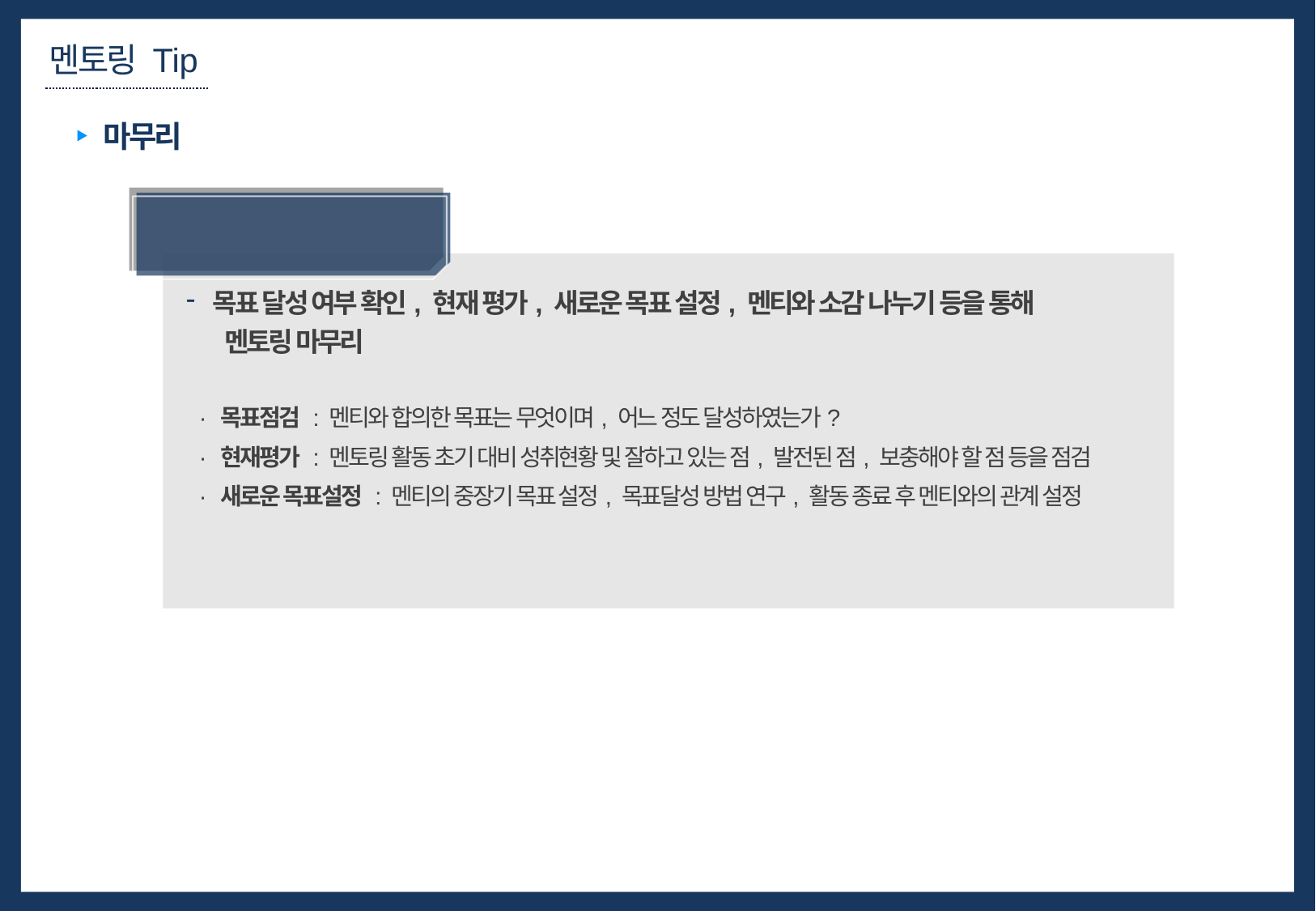

멘토링 Tip
마무리

활동 마무리

목표 달성 여부 확인, 현재 평가, 새로운 목표 설정, 멘티와 소감 나누기 등을 통해
 멘토링 마무리

·  목표점검 : 멘티와 합의한 목표는 무엇이며, 어느 정도 달성하였는가?
·  현재평가 : 멘토링 활동 초기 대비 성취현황 및 잘하고 있는 점, 발전된 점, 보충해야 할 점 등을 점검
·  새로운 목표설정 : 멘티의 중장기 목표 설정, 목표달성 방법 연구, 활동 종료 후 멘티와의 관계 설정